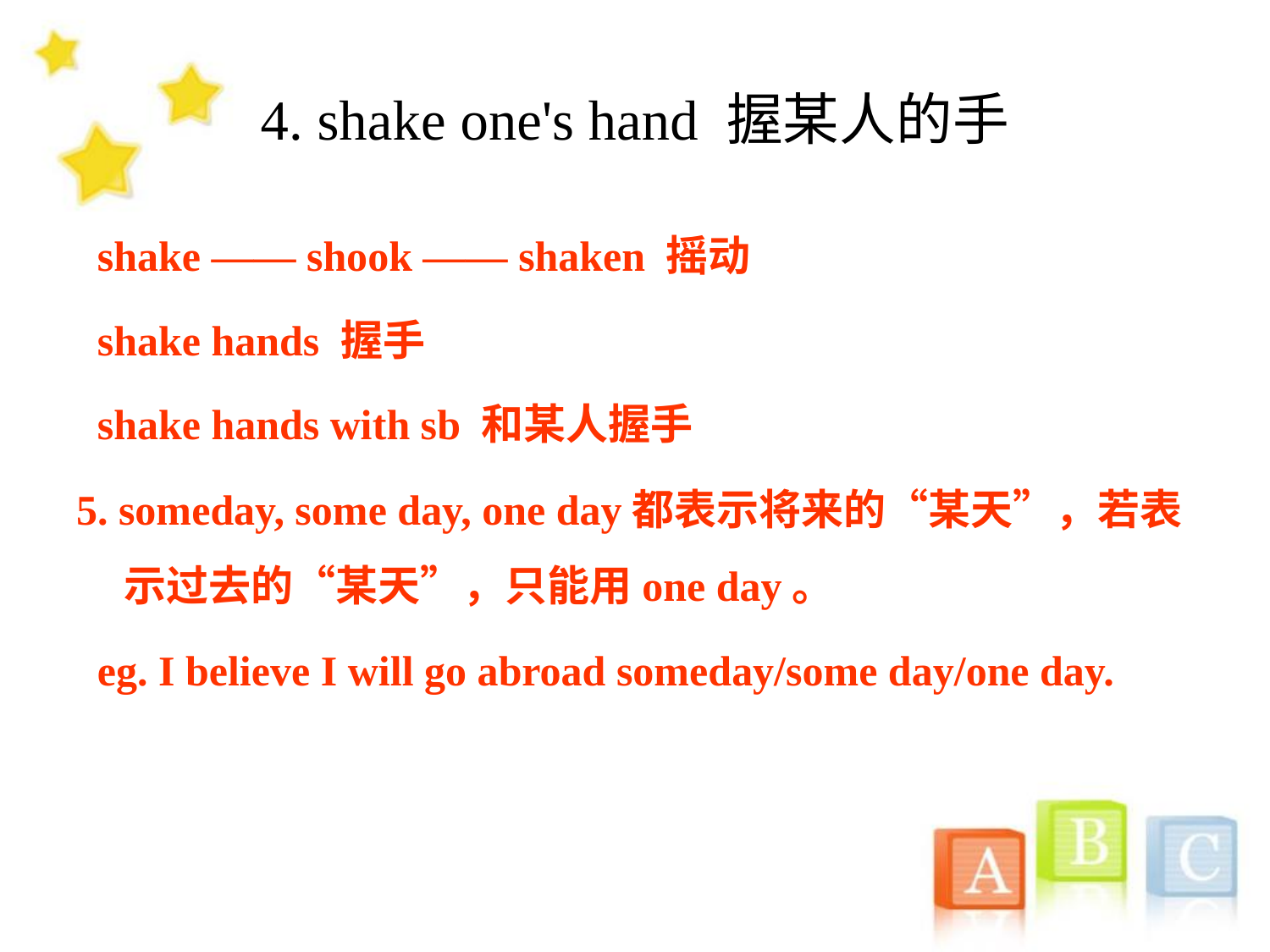

# 4. shake one's hand 握某人的手
  shake —— shook —— shaken 摇动
  shake hands 握手
  shake hands with sb 和某人握手
5. someday, some day, one day都表示将来的“某天”，若表示过去的“某天”，只能用one day。
  eg. I believe I will go abroad someday/some day/one day.